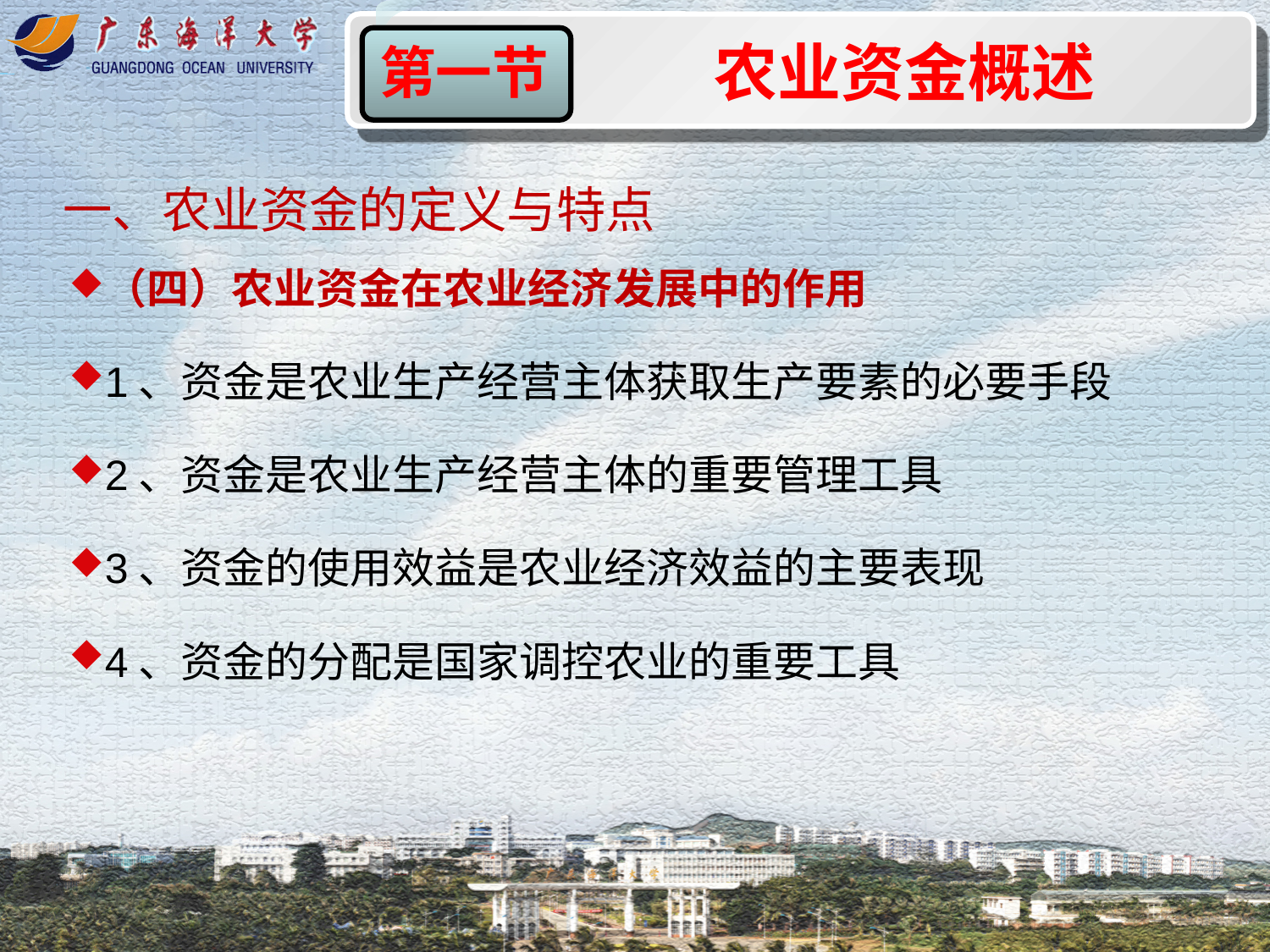

农业资金概述

第一节
一、农业资金的定义与特点
（四）农业资金在农业经济发展中的作用
1、资金是农业生产经营主体获取生产要素的必要手段
2、资金是农业生产经营主体的重要管理工具
3、资金的使用效益是农业经济效益的主要表现
4、资金的分配是国家调控农业的重要工具